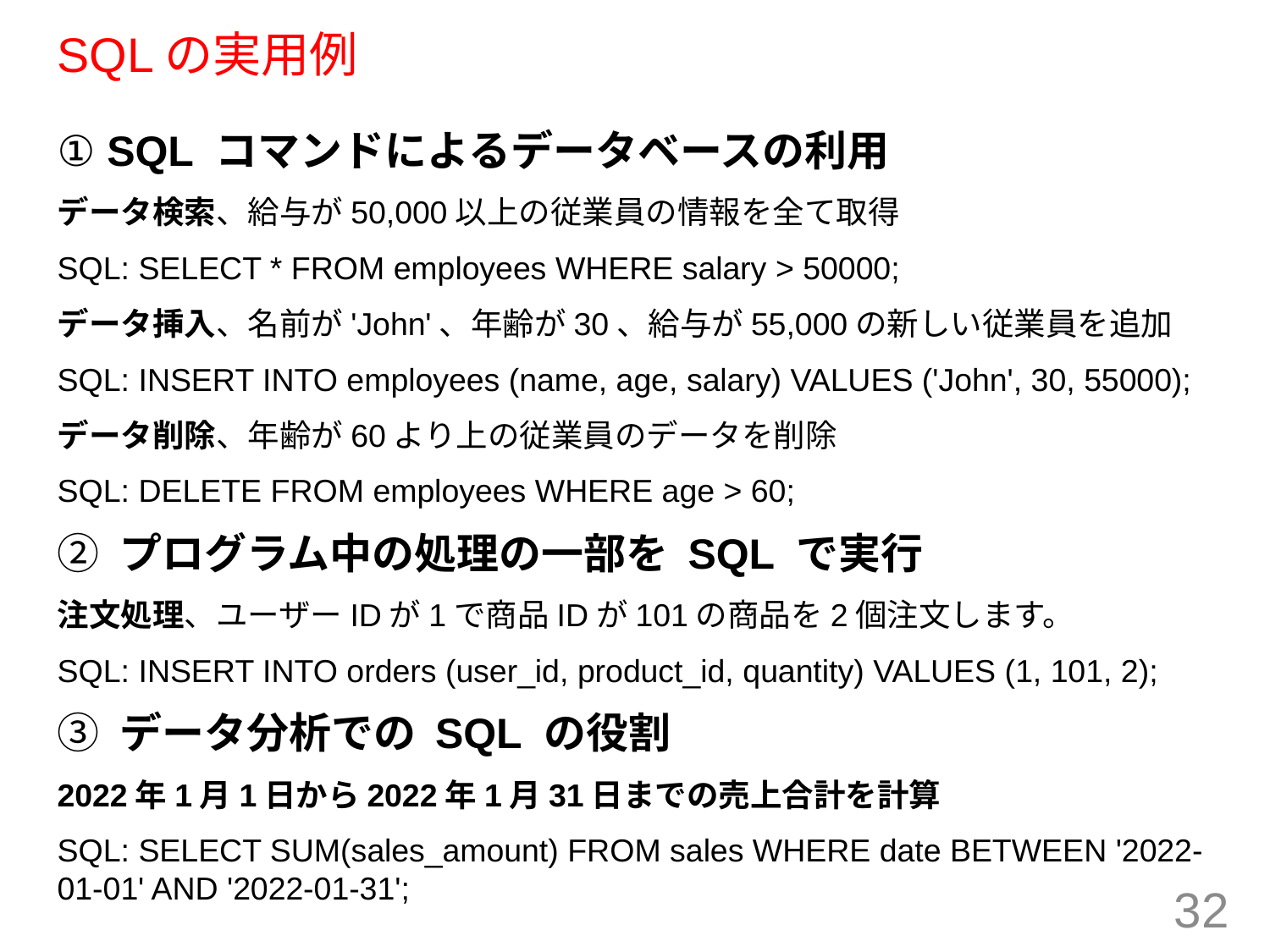

# SQLの実用例
① SQL コマンドによるデータベースの利用
データ検索、給与が50,000以上の従業員の情報を全て取得
SQL: SELECT * FROM employees WHERE salary > 50000;
データ挿入、名前が'John'、年齢が30、給与が55,000の新しい従業員を追加
SQL: INSERT INTO employees (name, age, salary) VALUES ('John', 30, 55000);
データ削除、年齢が60より上の従業員のデータを削除
SQL: DELETE FROM employees WHERE age > 60;
② プログラム中の処理の一部を SQL で実行
注文処理、ユーザーIDが1で商品IDが101の商品を2個注文します。
SQL: INSERT INTO orders (user_id, product_id, quantity) VALUES (1, 101, 2);
③ データ分析での SQL の役割
2022年1月1日から2022年1月31日までの売上合計を計算
SQL: SELECT SUM(sales_amount) FROM sales WHERE date BETWEEN '2022-01-01' AND '2022-01-31';
32